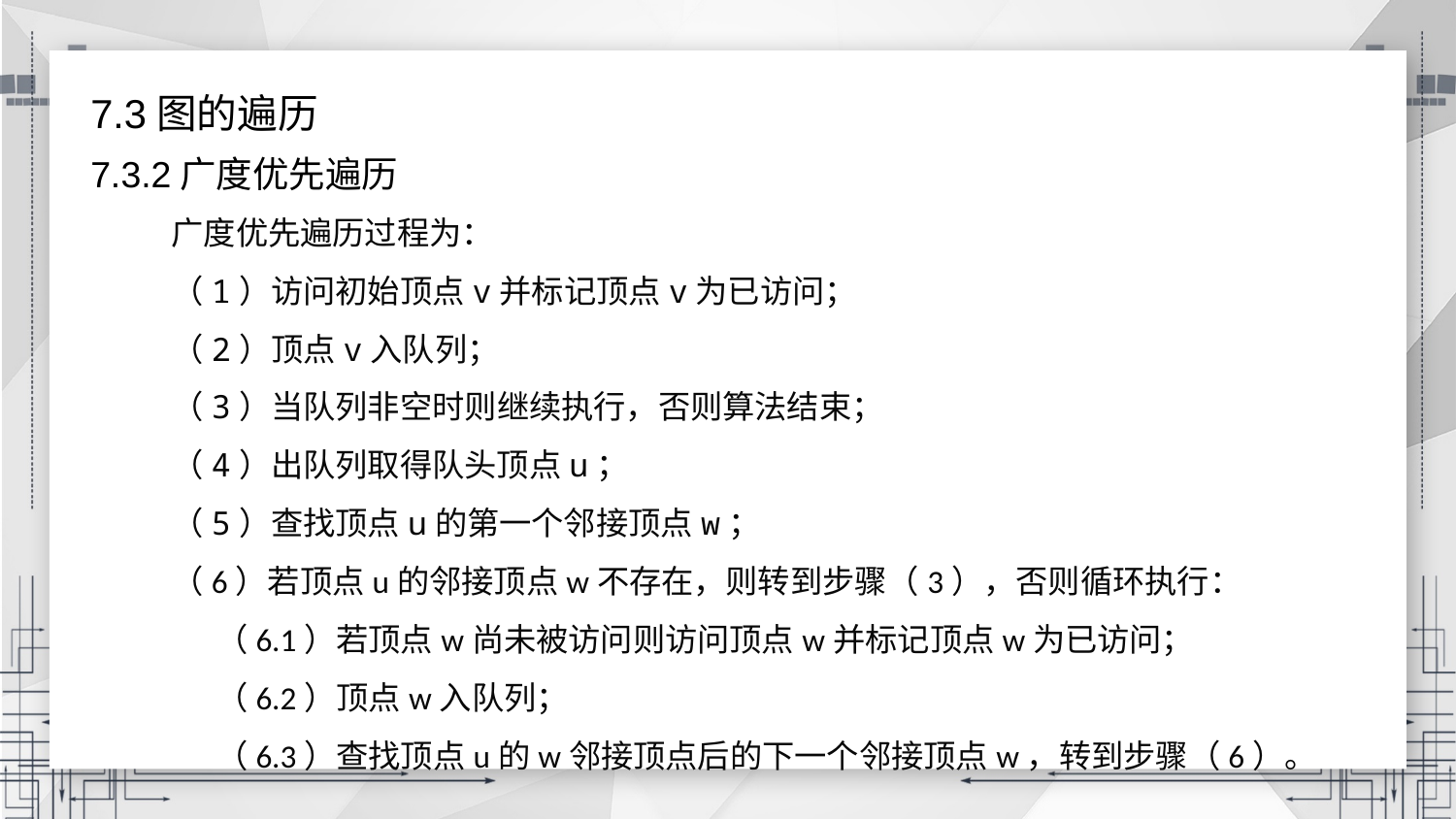

7.3图的遍历
7.3.2广度优先遍历
广度优先遍历过程为：
（1）访问初始顶点v并标记顶点v为已访问；
（2）顶点v入队列；
（3）当队列非空时则继续执行，否则算法结束；
（4）出队列取得队头顶点u；
（5）查找顶点u的第一个邻接顶点w；
（6）若顶点u的邻接顶点w不存在，则转到步骤（3），否则循环执行：
     （6.1）若顶点w尚未被访问则访问顶点w并标记顶点w为已访问；
     （6.2）顶点w入队列；
     （6.3）查找顶点u的w邻接顶点后的下一个邻接顶点w，转到步骤（6）。